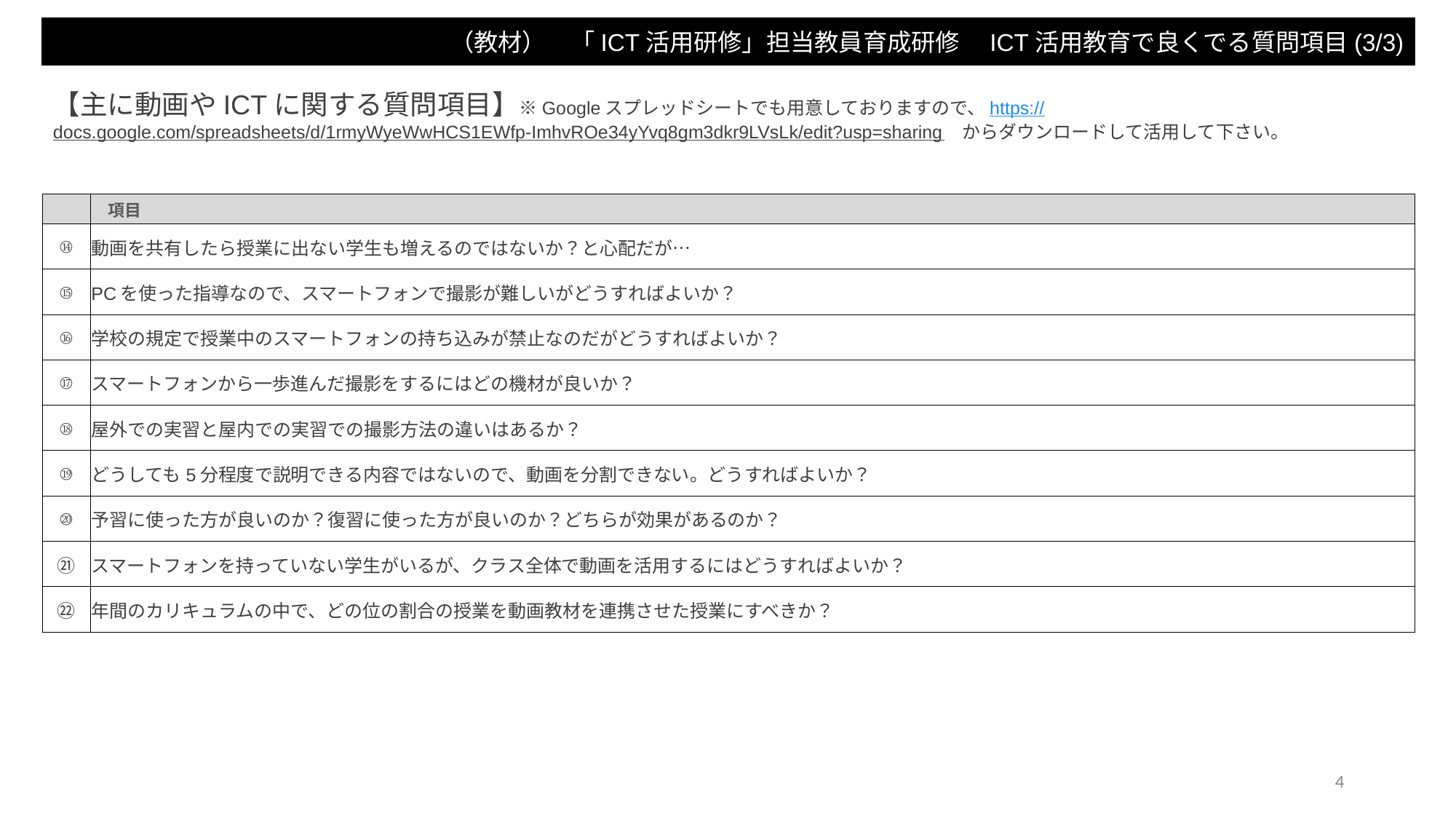

（教材）　「ICT活用研修」担当教員育成研修　ICT活用教育で良くでる質問項目(3/3)
【主に動画やICTに関する質問項目】※Googleスプレッドシートでも用意しておりますので、https://docs.google.com/spreadsheets/d/1rmyWyeWwHCS1EWfp-ImhvROe34yYvq8gm3dkr9LVsLk/edit?usp=sharing　からダウンロードして活用して下さい。
|  | 項目 |
| --- | --- |
| ⑭ | 動画を共有したら授業に出ない学生も増えるのではないか？と心配だが… |
| ⑮ | PCを使った指導なので、スマートフォンで撮影が難しいがどうすればよいか？ |
| ⑯ | 学校の規定で授業中のスマートフォンの持ち込みが禁止なのだがどうすればよいか？ |
| ⑰ | スマートフォンから一歩進んだ撮影をするにはどの機材が良いか？ |
| ⑱ | 屋外での実習と屋内での実習での撮影方法の違いはあるか？ |
| ⑲ | どうしても5分程度で説明できる内容ではないので、動画を分割できない。どうすればよいか？ |
| ⑳ | 予習に使った方が良いのか？復習に使った方が良いのか？どちらが効果があるのか？ |
| ㉑ | スマートフォンを持っていない学生がいるが、クラス全体で動画を活用するにはどうすればよいか？ |
| ㉒ | 年間のカリキュラムの中で、どの位の割合の授業を動画教材を連携させた授業にすべきか？ |
4